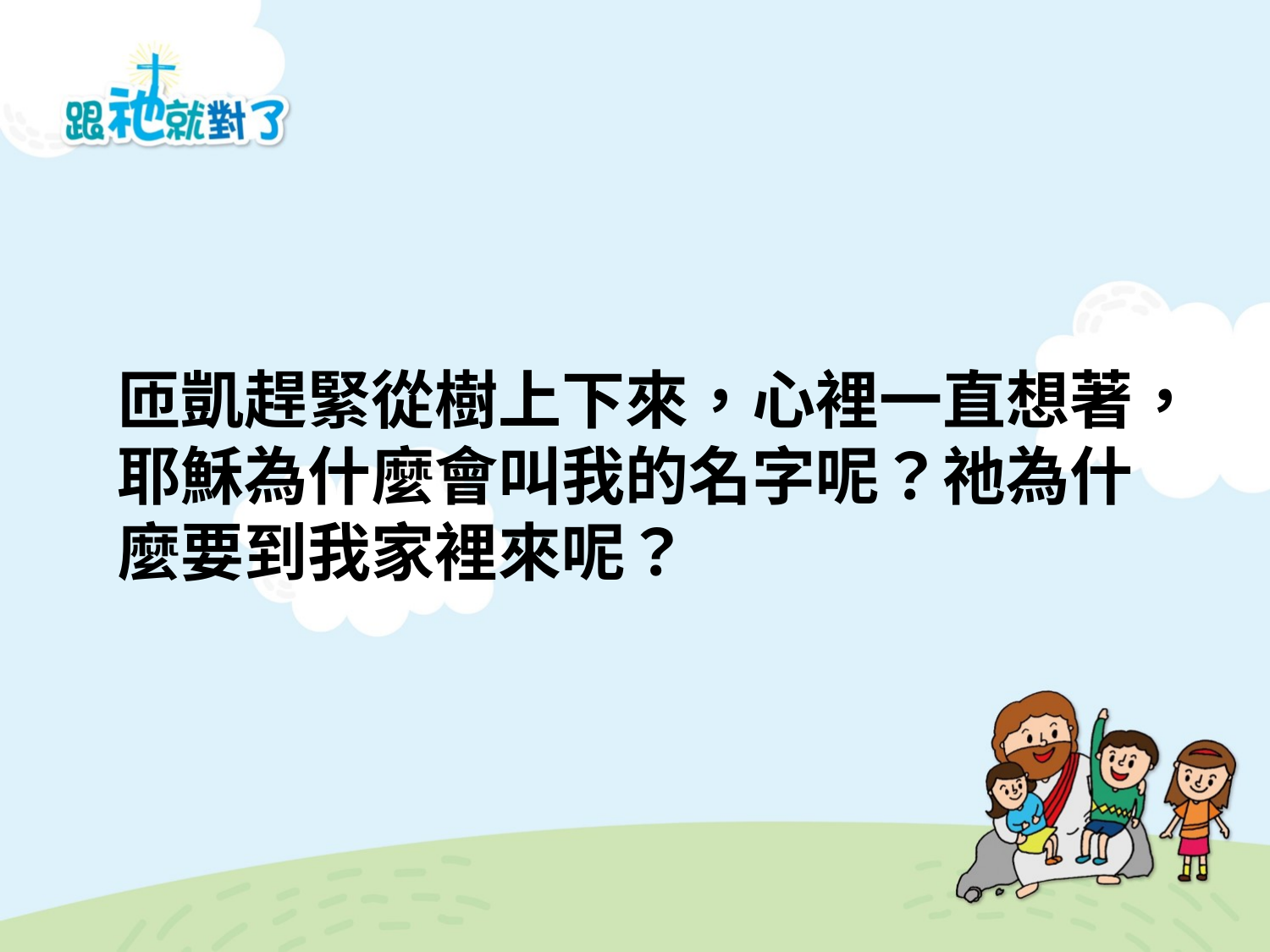

匝凱趕緊從樹上下來，心裡一直想著，耶穌為什麼會叫我的名字呢？祂為什麼要到我家裡來呢？